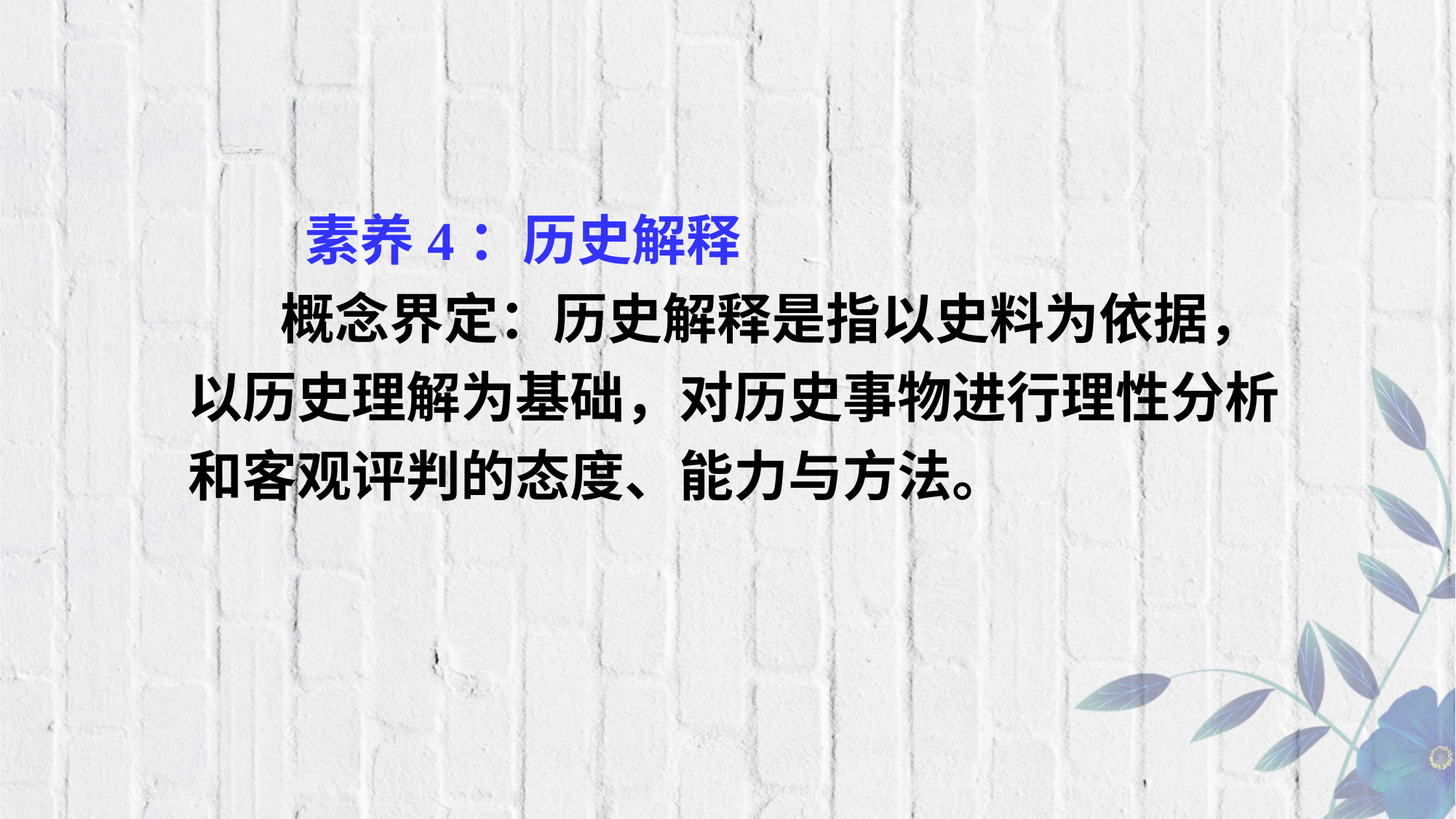

素养4：历史解释
  概念界定：历史解释是指以史料为依据，以历史理解为基础，对历史事物进行理性分析和客观评判的态度、能力与方法。